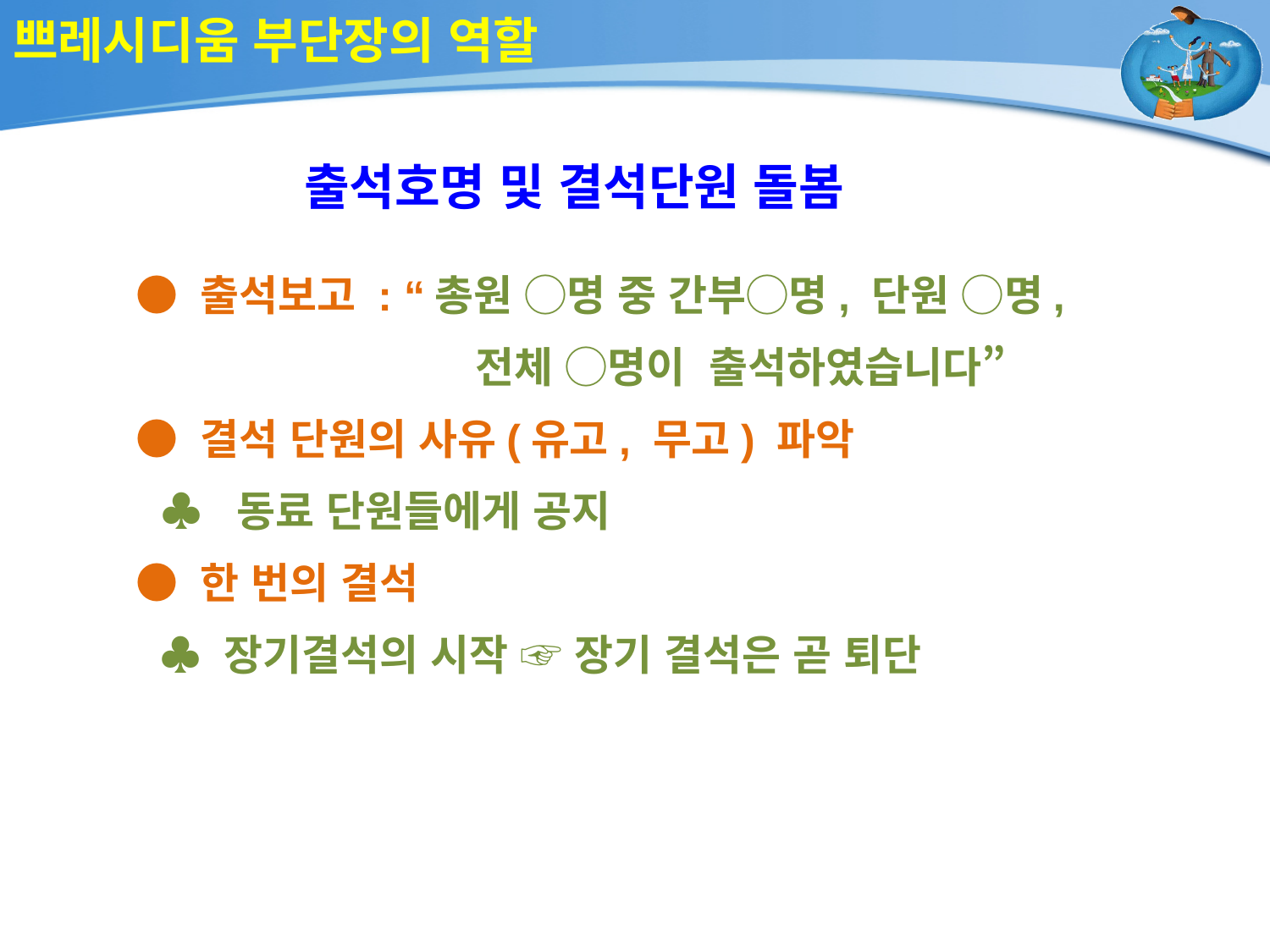

# 쁘레시디움 부단장의 역할
출석호명 및 결석단원 돌봄
    ● 출석보고 : “총원 ◯명 중 간부◯명, 단원 ◯명,
               전체 ◯명이  출석하였습니다”
    ● 결석 단원의 사유(유고, 무고) 파악
   ♣  동료 단원들에게 공지
    ● 한 번의 결석
      ♣ 장기결석의 시작 ☞ 장기 결석은 곧 퇴단